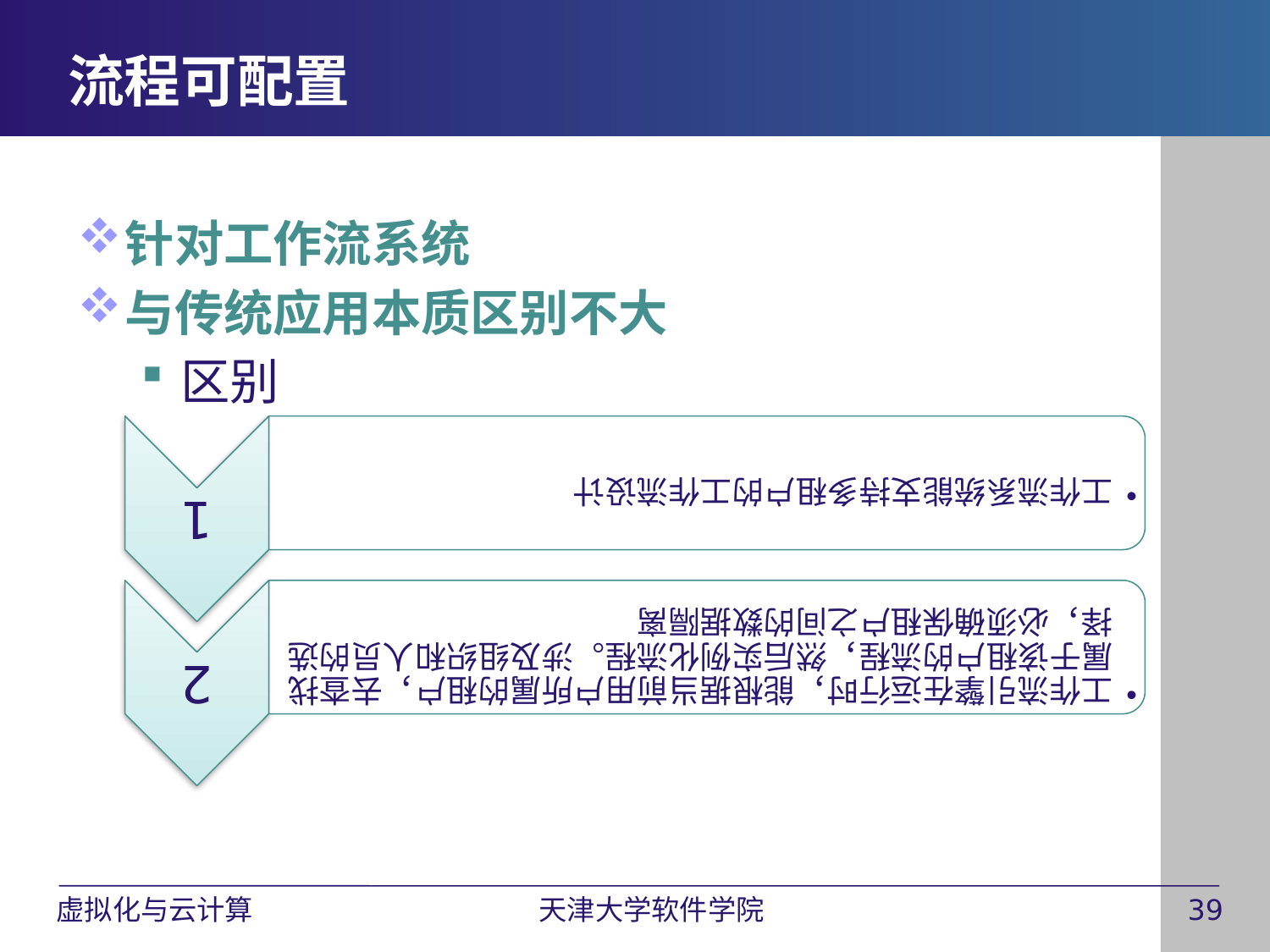

# 流程可配置
针对工作流系统
与传统应用本质区别不大
区别
1
工作流系统能支持多租户的工作流设计
2
工作流引擎在运行时，能根据当前用户所属的租户，去查找属于该租户的流程，然后实例化流程。涉及组织和人员的选择，必须确保租户之间的数据隔离